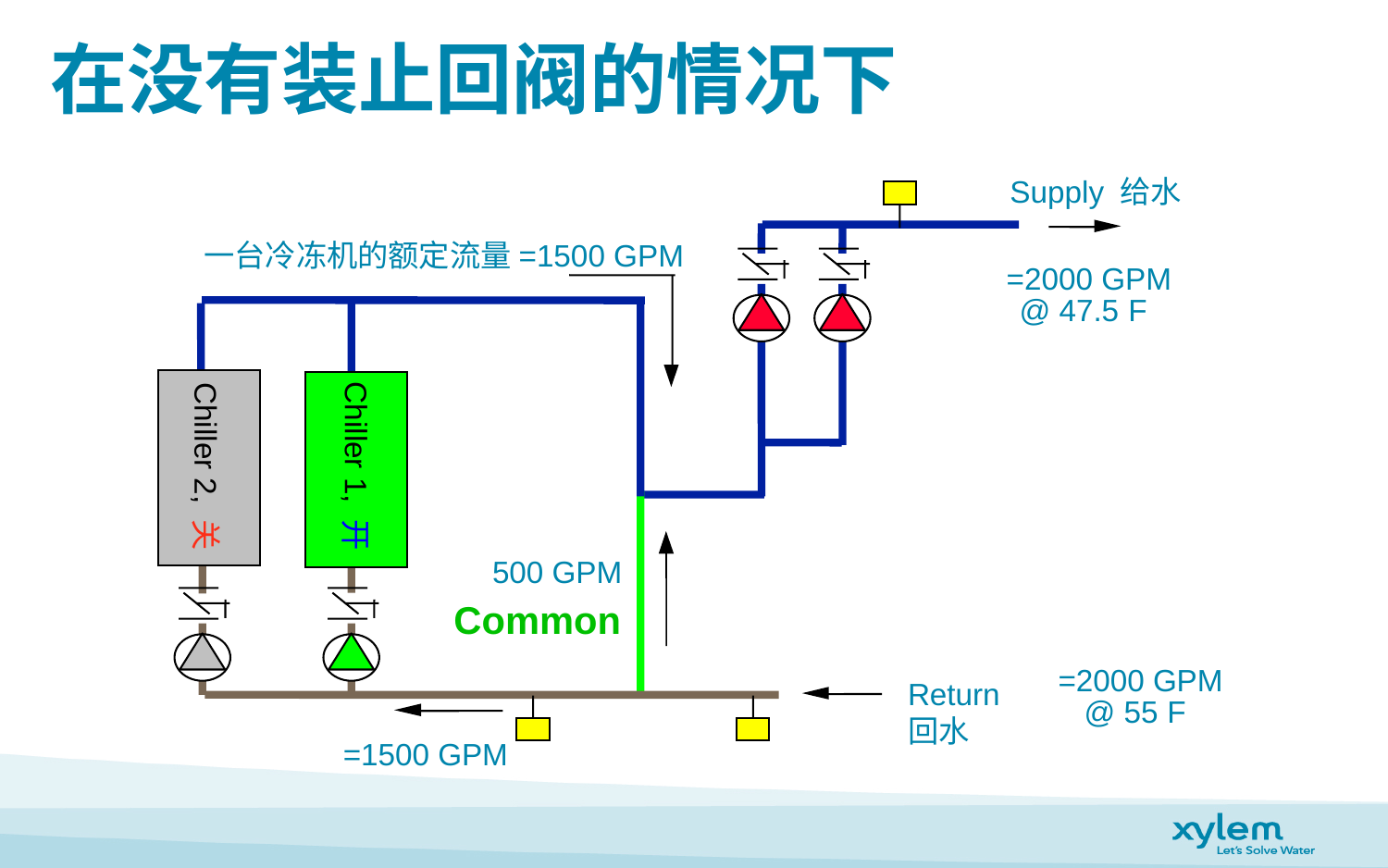

# 在没有装止回阀的情况下
Supply 给水

一台冷冻机的额定流量=1500 GPM

=2000 GPM

@ 47.5
F

Chiller 1, 开
Chiller 2, 关

500 GPM

Common

=2000 GPM
Return
回水
@ 55
F

=1500 GPM